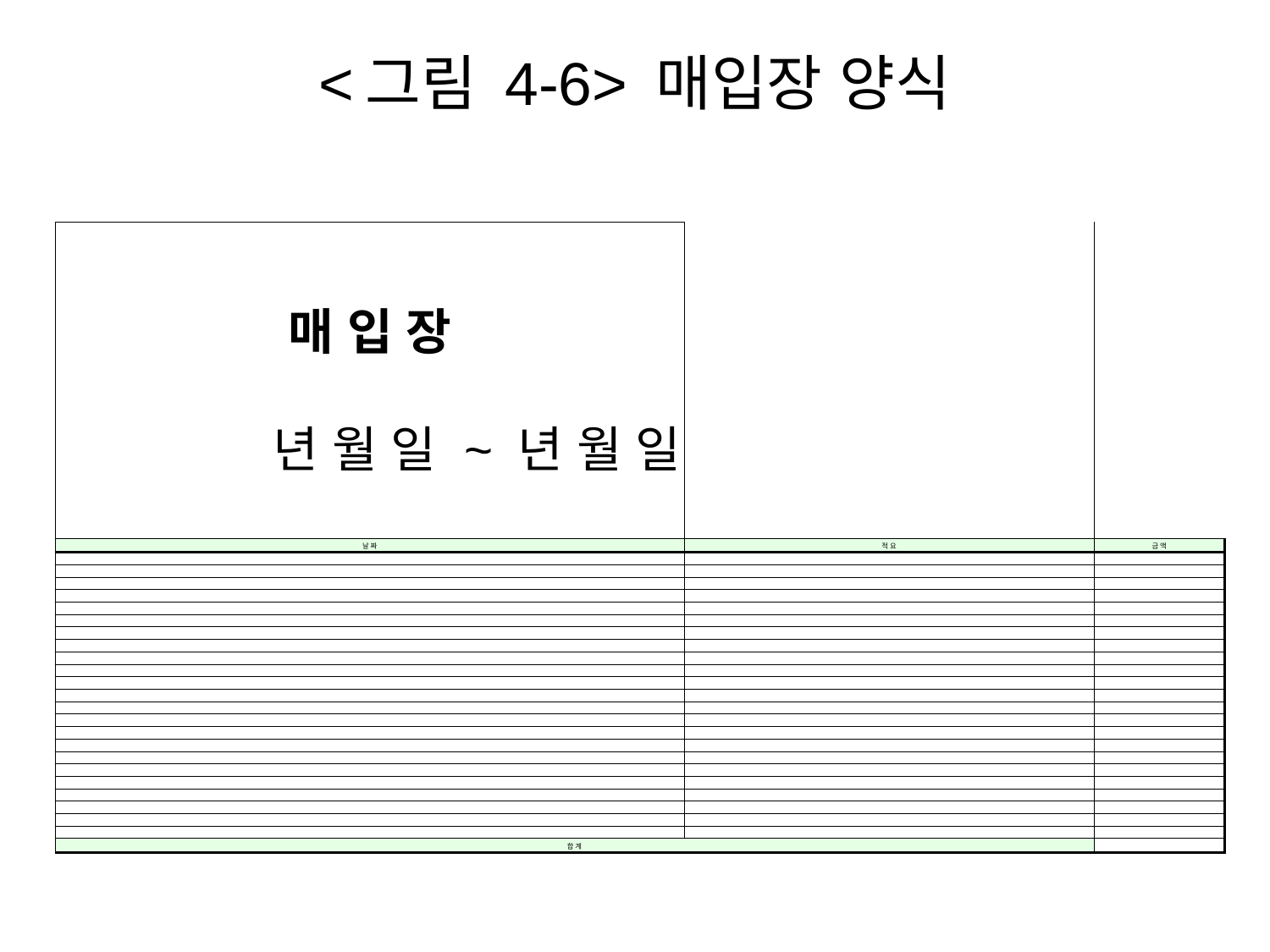

# <그림 4-6> 매입장 양식
| 매 입 장 년 월 일 ~ 년 월 일 |  |  |
| --- | --- | --- |
| 날 짜 | 적 요 | 금 액 |
|  |  |  |
|  |  |  |
|  |  |  |
|  |  |  |
|  |  |  |
|  |  |  |
|  |  |  |
|  |  |  |
|  |  |  |
|  |  |  |
|  |  |  |
|  |  |  |
|  |  |  |
|  |  |  |
|  |  |  |
|  |  |  |
|  |  |  |
|  |  |  |
|  |  |  |
|  |  |  |
|  |  |  |
|  |  |  |
|  |  |  |
| 합 계 |  |  |